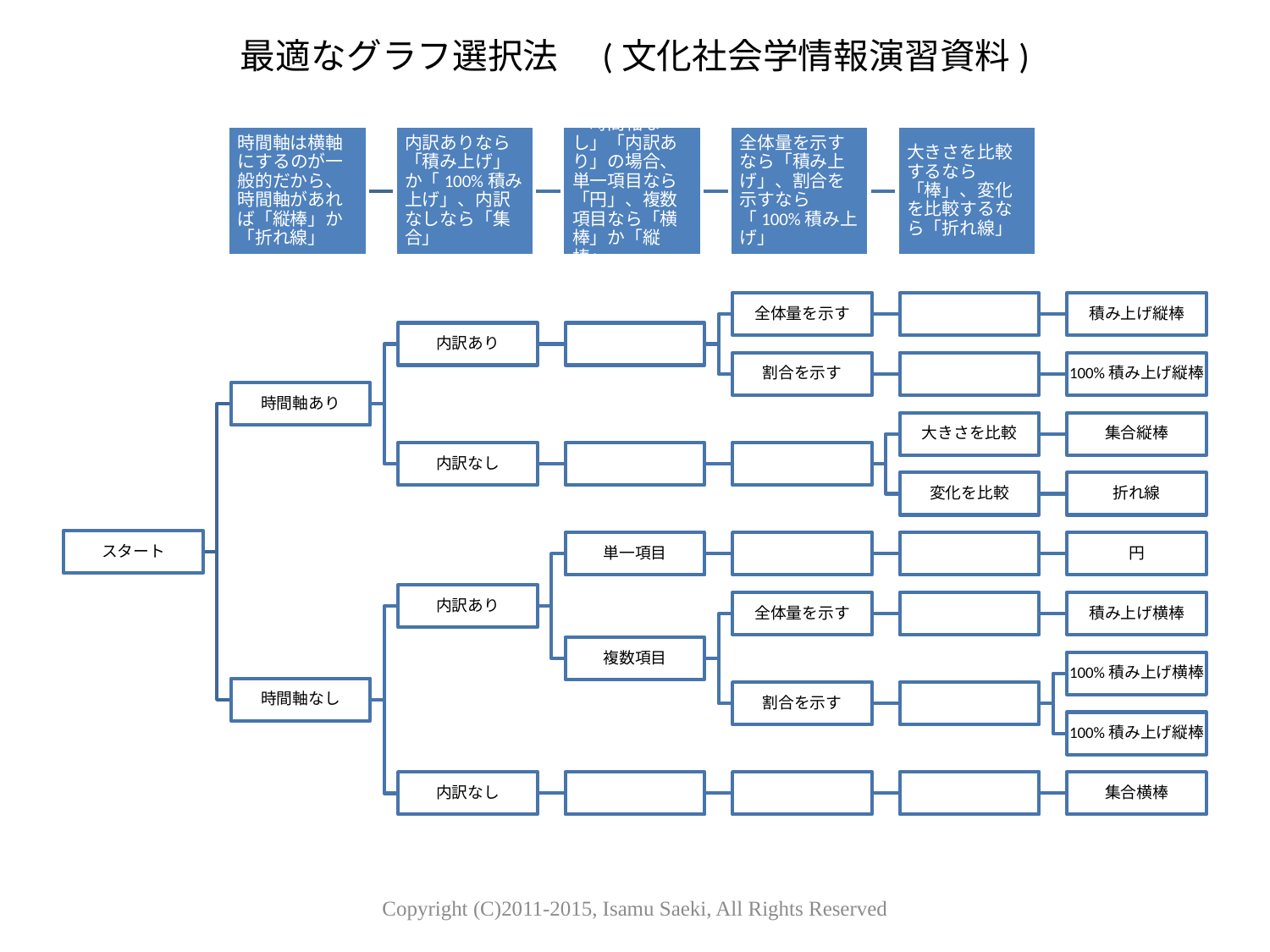

# 最適なグラフ選択法　(文化社会学情報演習資料)
時間軸は横軸にするのが一般的だから、時間軸があれば「縦棒」か「折れ線」
内訳ありなら「積み上げ」か「100%積み上げ」、内訳なしなら「集合」
「時間軸なし」「内訳あり」の場合、単一項目なら「円」、複数項目なら「横棒」か「縦棒」
全体量を示すなら「積み上げ」、割合を示すなら「100%積み上げ」
大きさを比較するなら「棒」、変化を比較するなら「折れ線」
スタート
時間軸あり
内訳あり

全体量を示す

積み上げ縦棒
割合を示す

100%積み上げ縦棒
内訳なし

大きさを比較
集合縦棒
変化を比較
折れ線
時間軸なし
内訳あり
単一項目

円
複数項目
全体量を示す

積み上げ横棒
割合を示す

100%積み上げ横棒
100%積み上げ縦棒
内訳なし

集合横棒
Copyright (C)2011-2015, Isamu Saeki, All Rights Reserved